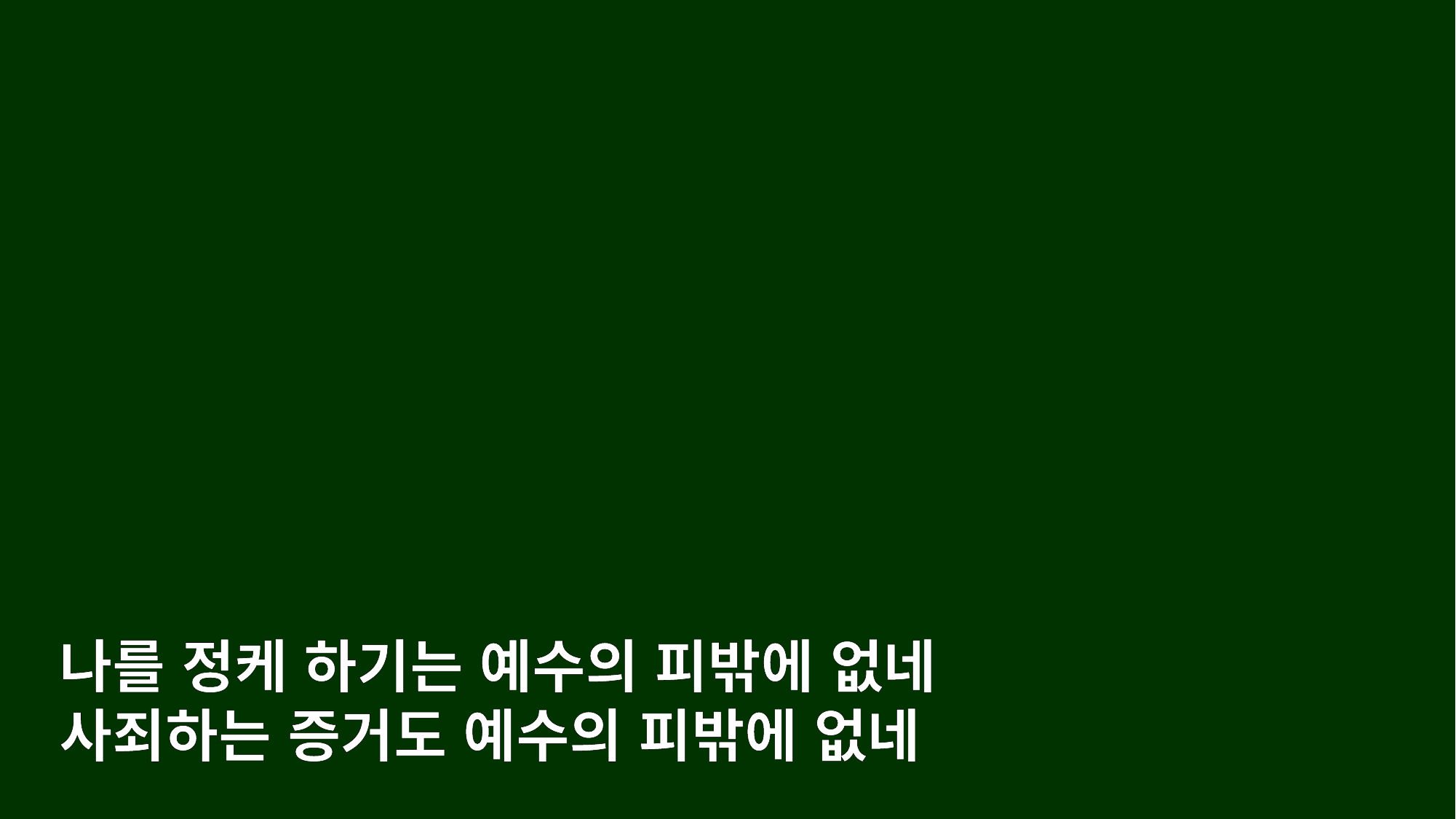

나를 정케 하기는 예수의 피밖에 없네
사죄하는 증거도 예수의 피밖에 없네